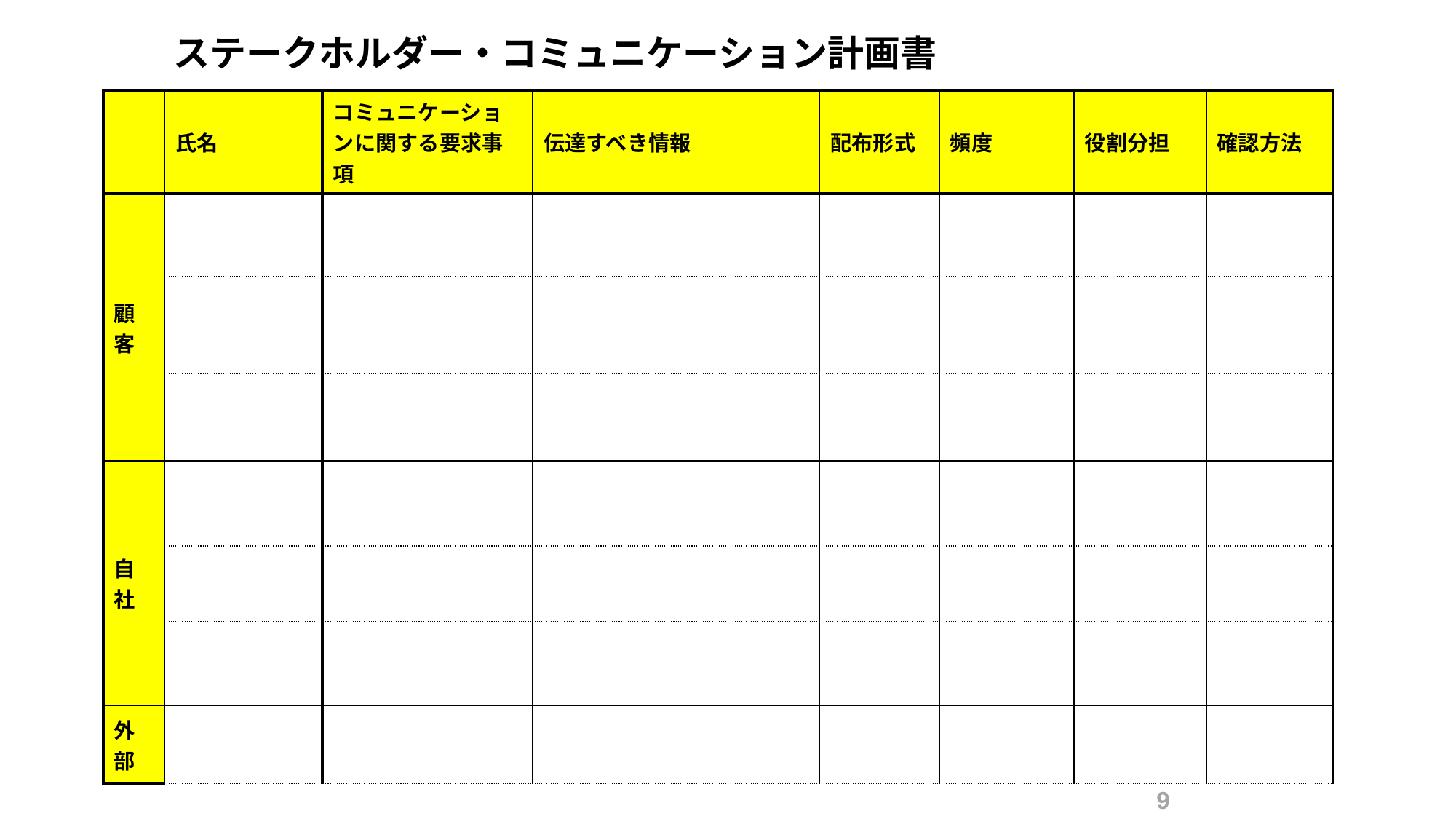

# ステークホルダー・コミュニケーション計画書
|  | 氏名 | コミュニケーションに関する要求事項 | 伝達すべき情報 | 配布形式 | 頻度 | 役割分担 | 確認方法 |
| --- | --- | --- | --- | --- | --- | --- | --- |
| 顧客 |  |  |  |  |  |  |  |
|  |  |  |  |  |  |  |  |
|  |  |  |  |  |  |  |  |
| 自社 |  |  |  |  |  |  |  |
|  |  |  |  |  |  |  |  |
|  |  |  |  |  |  |  |  |
| 外部 |  |  |  |  |  |  |  |
9